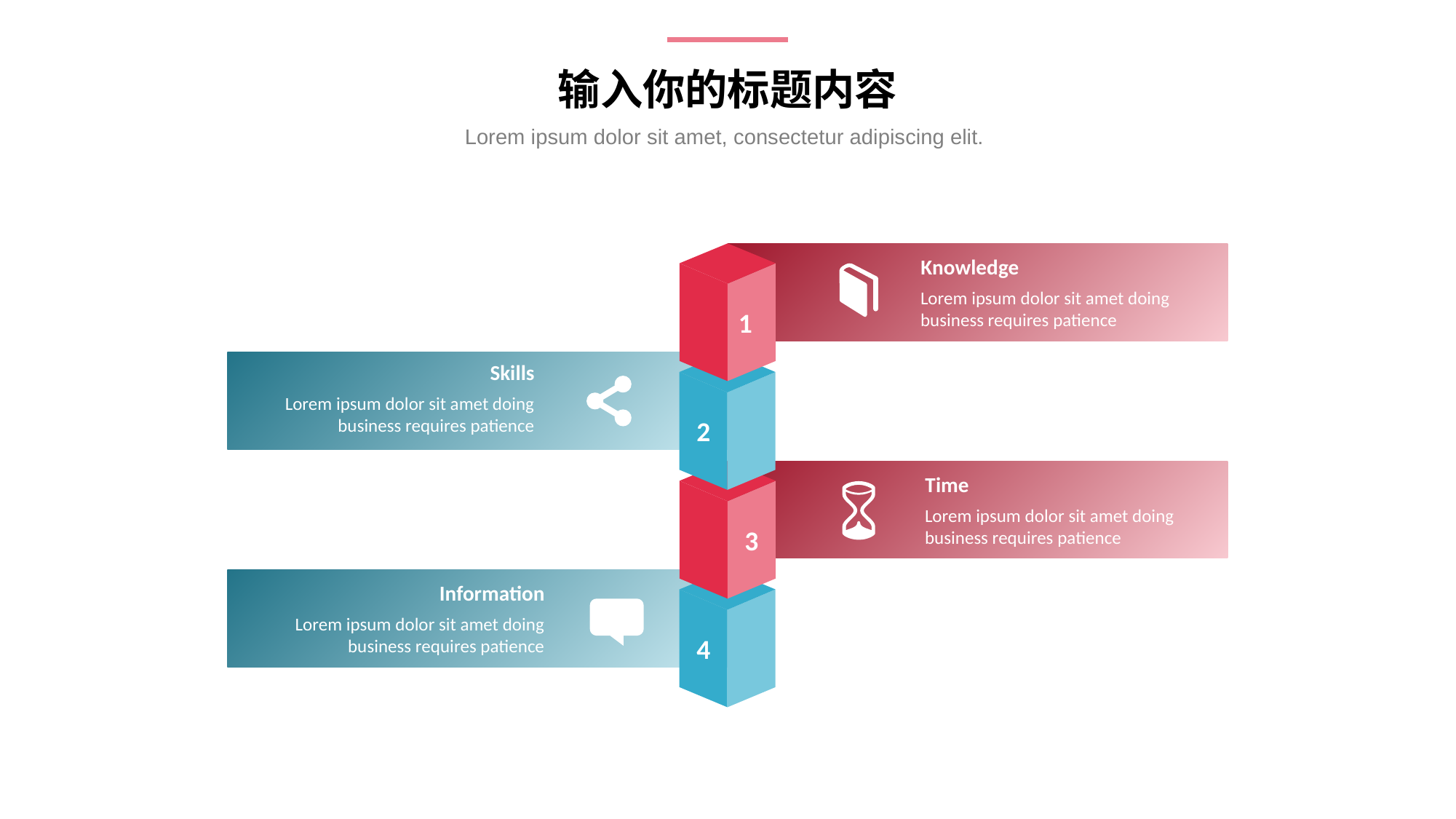

输入你的标题内容
Lorem ipsum dolor sit amet, consectetur adipiscing elit.

1

Knowledge
Lorem ipsum dolor sit amet doing business requires patience

2

Skills
Lorem ipsum dolor sit amet doing business requires patience

3

Time
Lorem ipsum dolor sit amet doing business requires patience

4

Information
Lorem ipsum dolor sit amet doing business requires patience